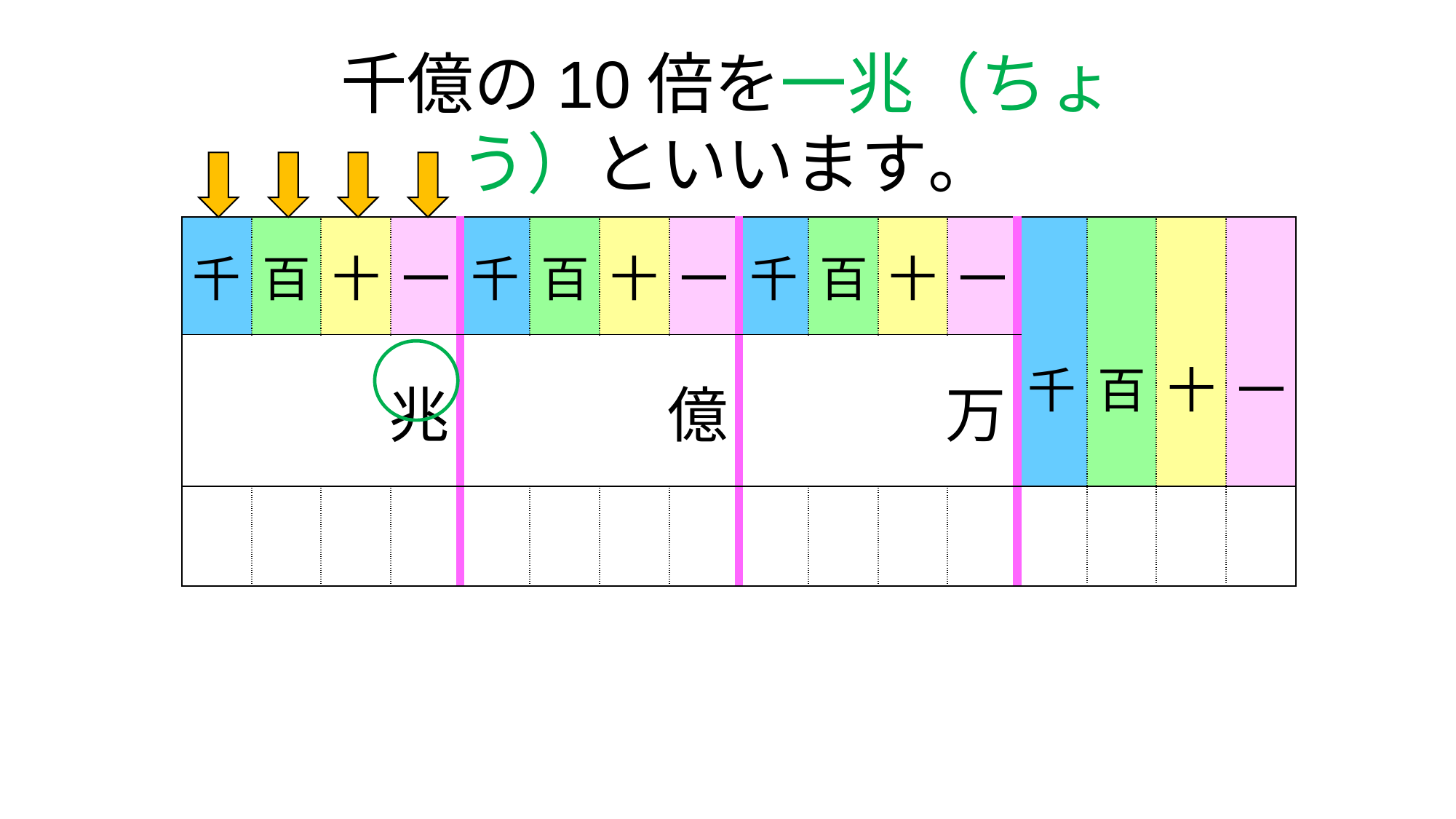

千億の10倍を一兆（ちょう）といいます。

| 千 | 百 | 十 | 一 | 千 | 百 | 十 | 一 | 千 | 百 | 十 | 一 | 千 | 百 | 十 | 一 |
| --- | --- | --- | --- | --- | --- | --- | --- | --- | --- | --- | --- | --- | --- | --- | --- |
| 兆 |  |  |  | 億 |  |  |  | 万 |  |  |  |  |  |  |  |
|  |  |  |  |  |  |  |  |  |  |  |  |  |  |  |  |